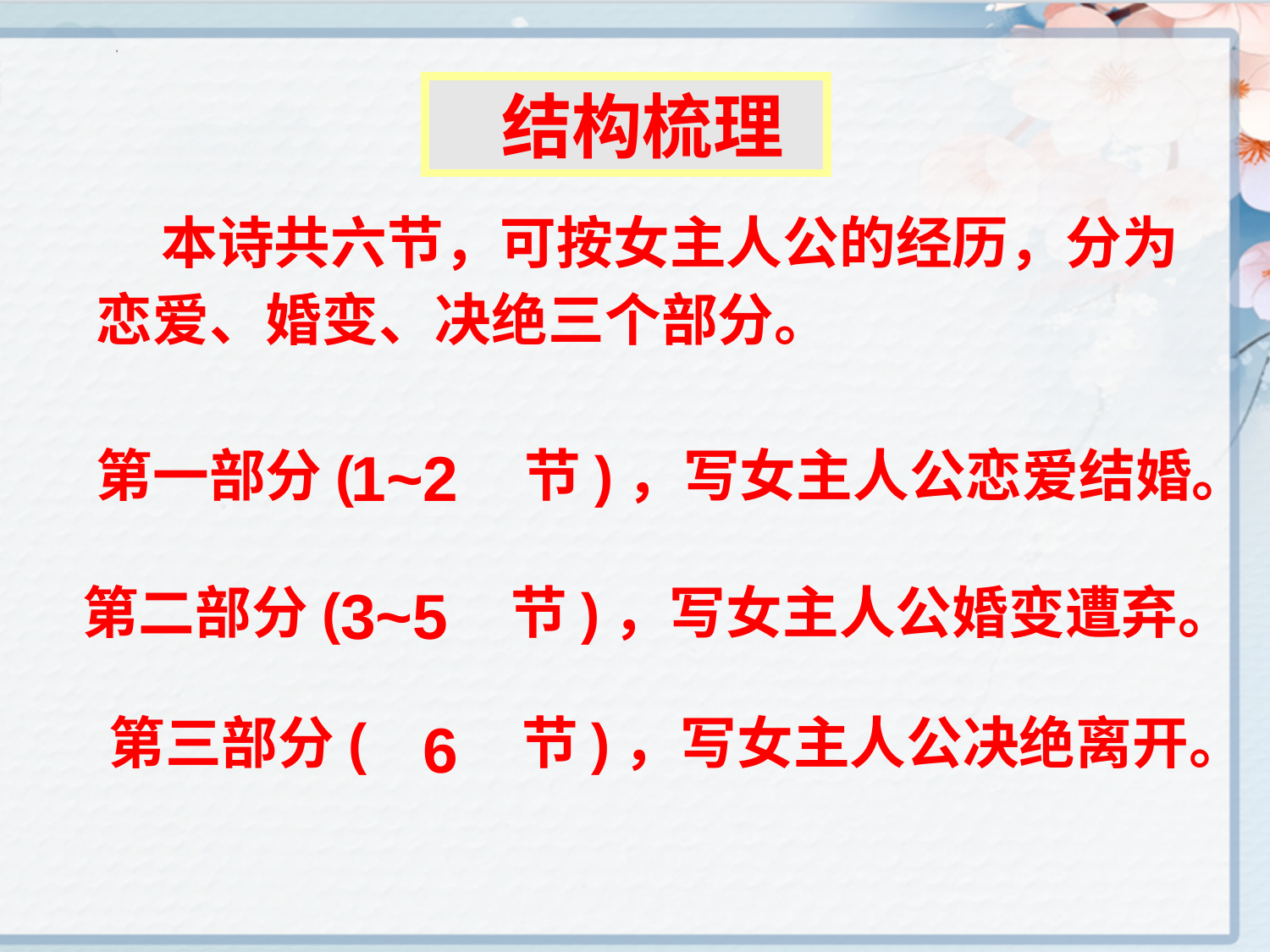

结构梳理
    本诗共六节，可按女主人公的经历，分为恋爱、婚变、决绝三个部分。
第一部分(          节)，写女主人公恋爱结婚。
1~2
3~5
第二部分(          节)，写女主人公婚变遭弃。

第三部分(         节)，写女主人公决绝离开。
6